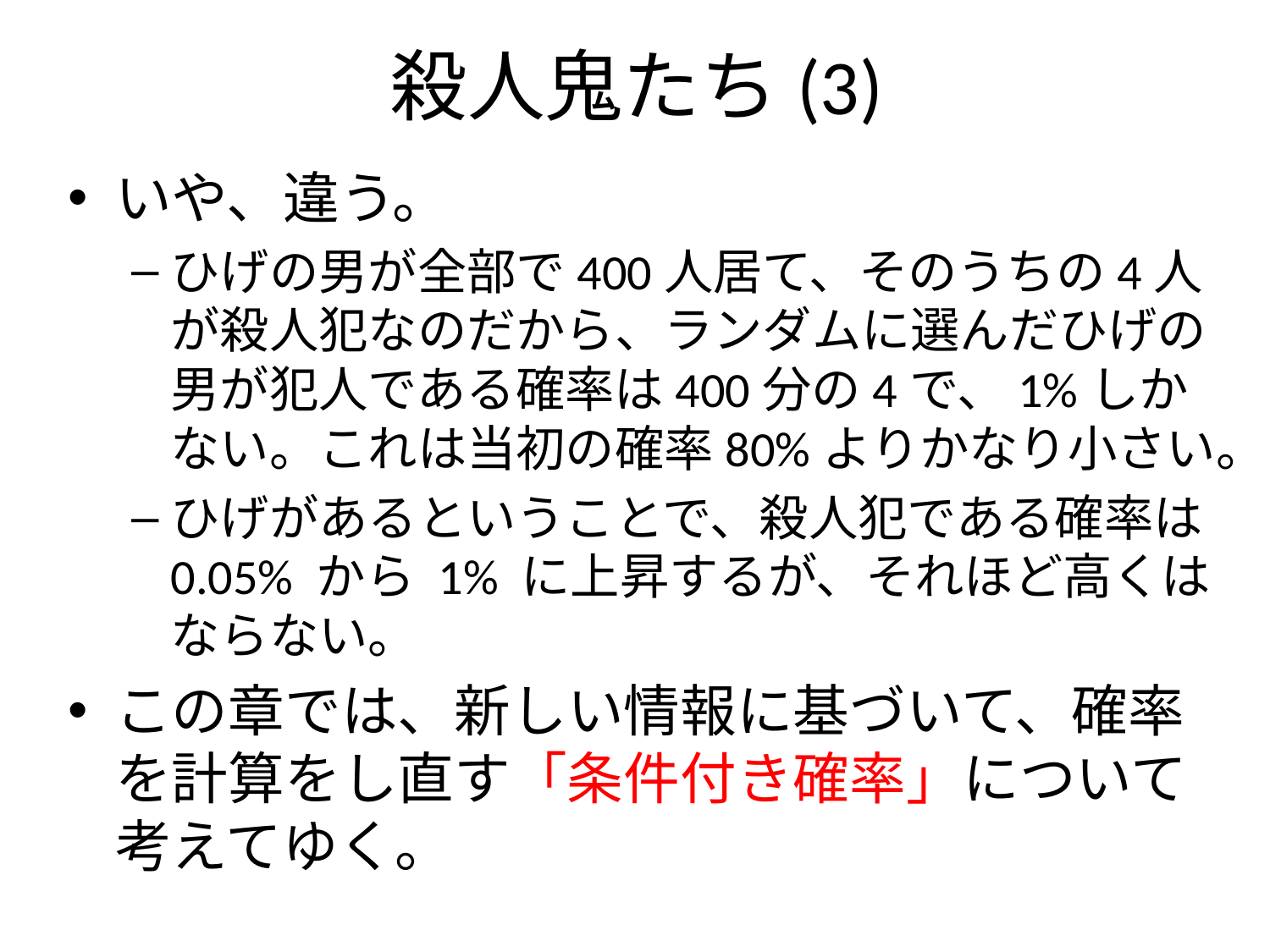

# 殺人鬼たち(3)
いや、違う。
ひげの男が全部で400人居て、そのうちの4人が殺人犯なのだから、ランダムに選んだひげの男が犯人である確率は400分の4で、1%しかない。これは当初の確率80%よりかなり小さい。
ひげがあるということで、殺人犯である確率は 0.05% から 1% に上昇するが、それほど高くはならない。
この章では、新しい情報に基づいて、確率を計算をし直す「条件付き確率」について考えてゆく。